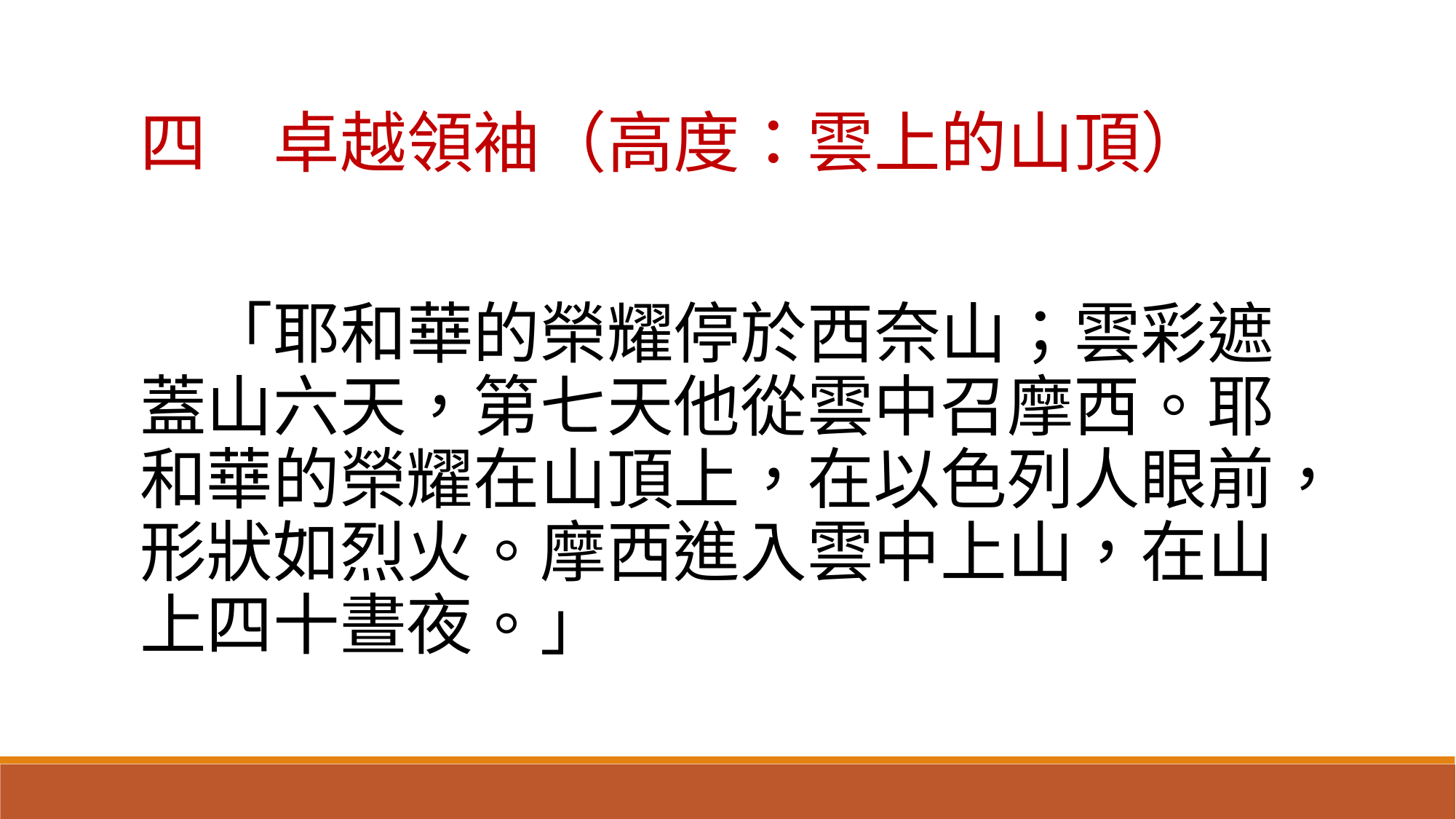

四　卓越領袖（高度：雲上的山頂）

　「耶和華的榮耀停於西奈山；雲彩遮蓋山六天，第七天他從雲中召摩西。耶和華的榮耀在山頂上，在以色列人眼前，形狀如烈火。摩西進入雲中上山，在山上四十晝夜。」